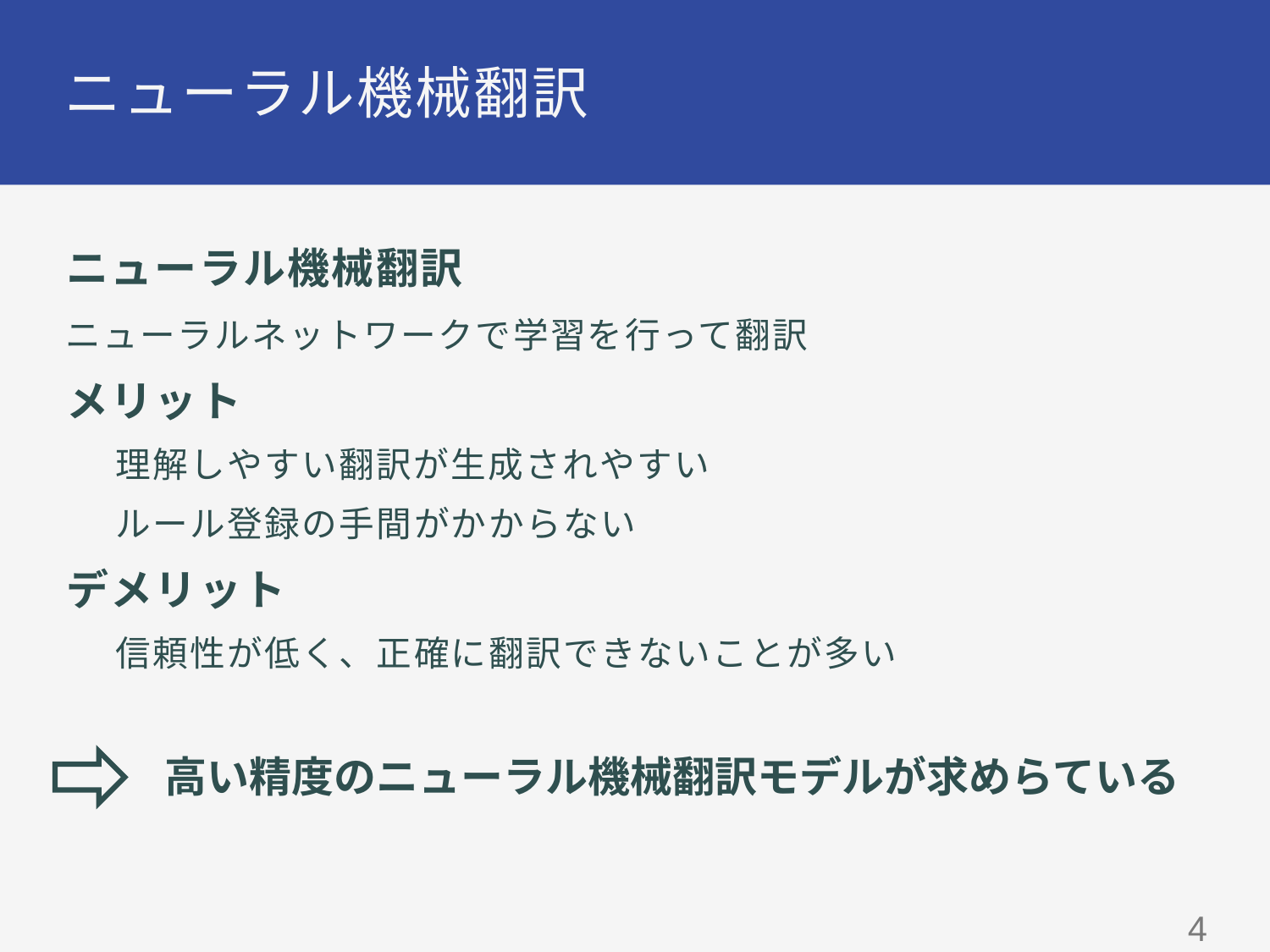

# ニューラル機械翻訳
ニューラル機械翻訳
ニューラルネットワークで学習を行って翻訳
メリット
理解しやすい翻訳が生成されやすい
ルール登録の手間がかからない
デメリット
信頼性が低く、正確に翻訳できないことが多い

高い精度のニューラル機械翻訳モデルが求めらている

4